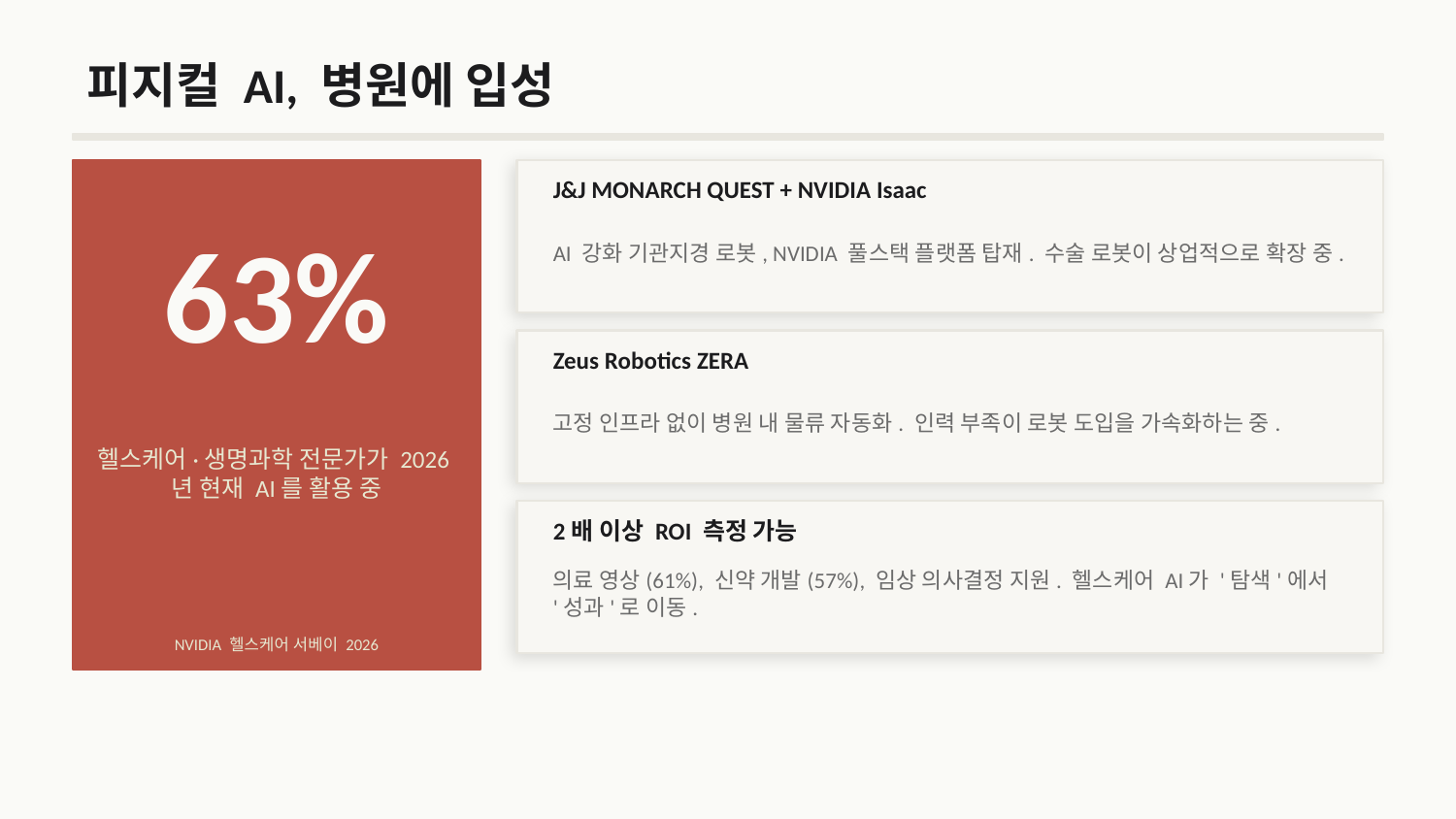

피지컬 AI, 병원에 입성

J&J MONARCH QUEST + NVIDIA Isaac
63%
AI 강화 기관지경 로봇, NVIDIA 풀스택 플랫폼 탑재. 수술 로봇이 상업적으로 확장 중.

Zeus Robotics ZERA
고정 인프라 없이 병원 내 물류 자동화. 인력 부족이 로봇 도입을 가속화하는 중.
헬스케어·생명과학 전문가가 2026년 현재 AI를 활용 중

2배 이상 ROI 측정 가능
의료 영상(61%), 신약 개발(57%), 임상 의사결정 지원. 헬스케어 AI가 '탐색'에서 '성과'로 이동.
NVIDIA 헬스케어 서베이 2026